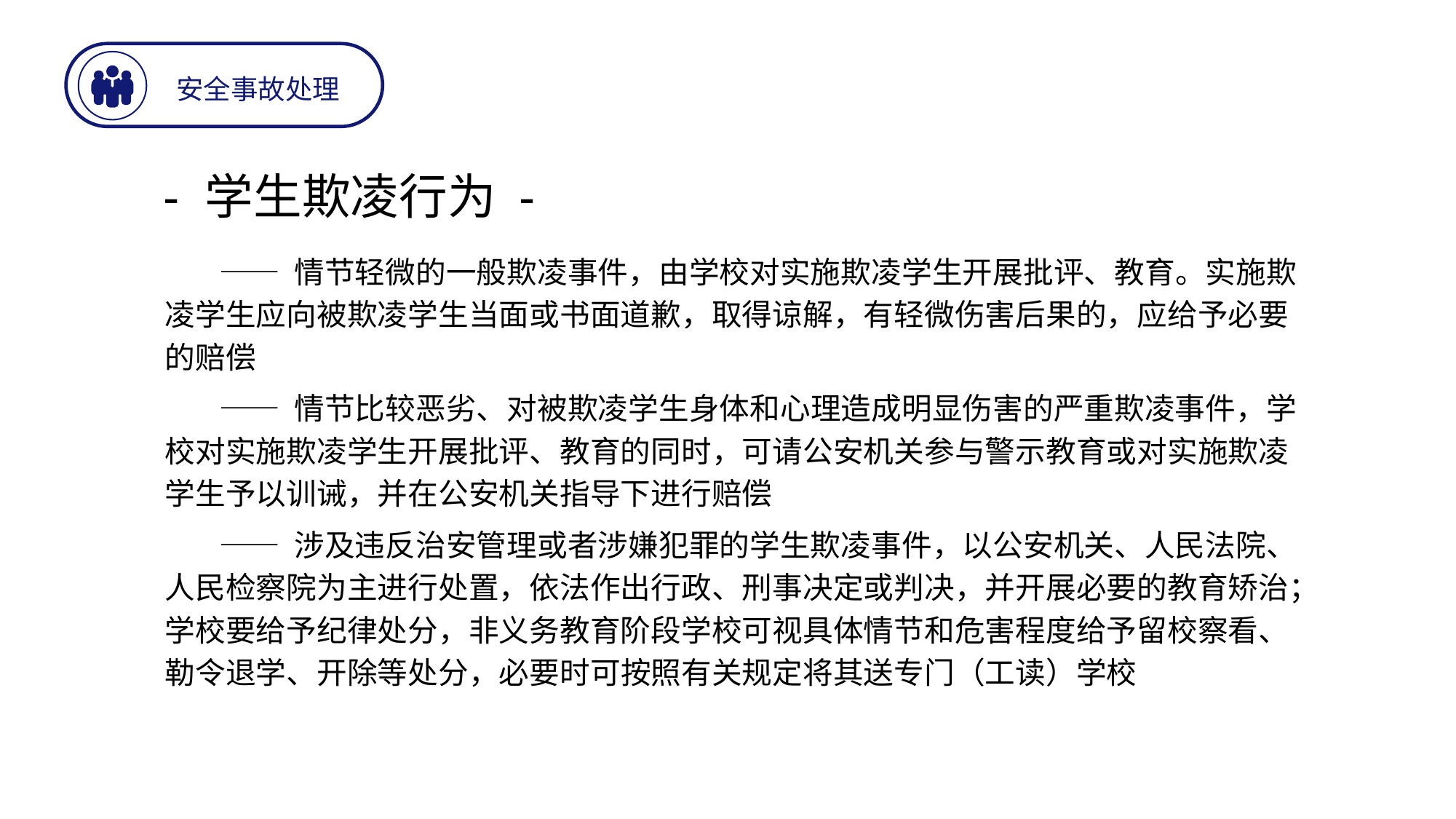

安全事故处理
- 学生欺凌行为 -
—— 情节轻微的一般欺凌事件，由学校对实施欺凌学生开展批评、教育。实施欺凌学生应向被欺凌学生当面或书面道歉，取得谅解，有轻微伤害后果的，应给予必要的赔偿
—— 情节比较恶劣、对被欺凌学生身体和心理造成明显伤害的严重欺凌事件，学校对实施欺凌学生开展批评、教育的同时，可请公安机关参与警示教育或对实施欺凌学生予以训诫，并在公安机关指导下进行赔偿
—— 涉及违反治安管理或者涉嫌犯罪的学生欺凌事件，以公安机关、人民法院、人民检察院为主进行处置，依法作出行政、刑事决定或判决，并开展必要的教育矫治；学校要给予纪律处分，非义务教育阶段学校可视具体情节和危害程度给予留校察看、勒令退学、开除等处分，必要时可按照有关规定将其送专门（工读）学校